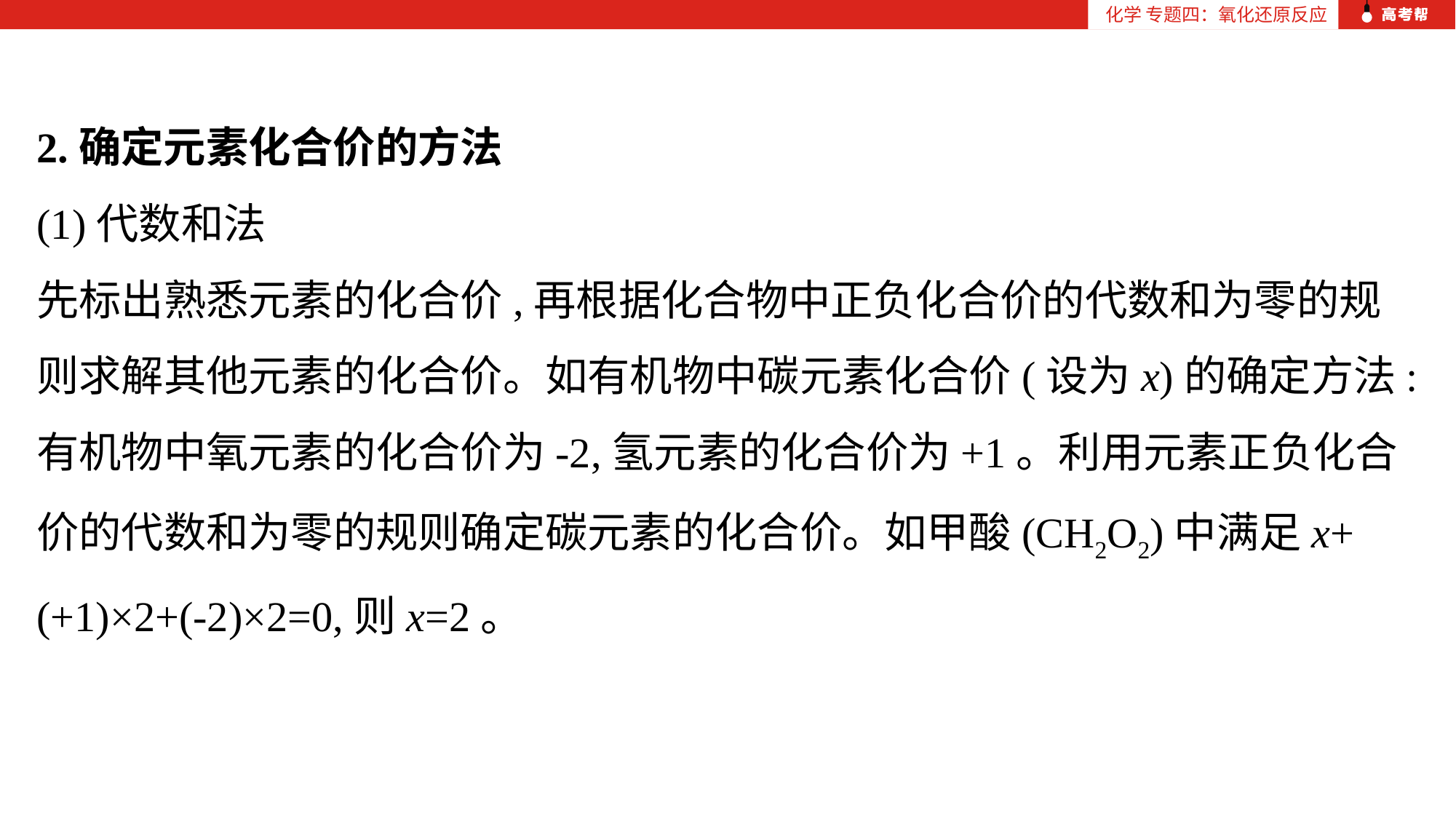

化学 专题四：氧化还原反应
2.确定元素化合价的方法
(1)代数和法
先标出熟悉元素的化合价,再根据化合物中正负化合价的代数和为零的规则求解其他元素的化合价。如有机物中碳元素化合价(设为x)的确定方法:有机物中氧元素的化合价为-2,氢元素的化合价为+1。利用元素正负化合价的代数和为零的规则确定碳元素的化合价。如甲酸(CH2O2)中满足x+(+1)×2+(-2)×2=0,则x=2。